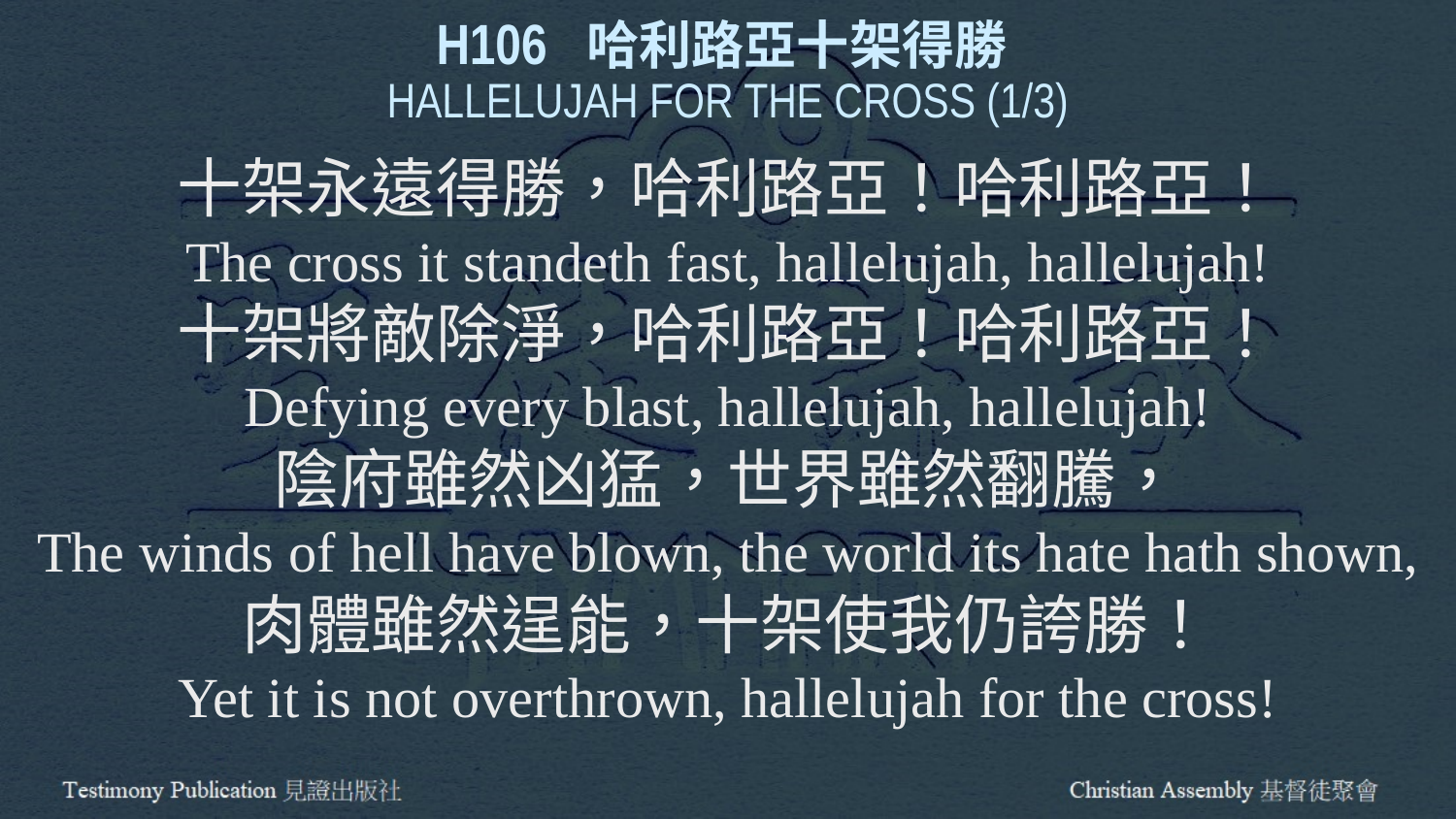

H106  哈利路亞十架得勝
HALLELUJAH FOR THE CROSS (1/3)
十架永遠得勝，哈利路亞！哈利路亞！
The cross it standeth fast, hallelujah, hallelujah!
十架將敵除淨，哈利路亞！哈利路亞！
Defying every blast, hallelujah, hallelujah!
陰府雖然凶猛，世界雖然翻騰，
The winds of hell have blown, the world its hate hath shown,
肉體雖然逞能，十架使我仍誇勝！
Yet it is not overthrown, hallelujah for the cross!